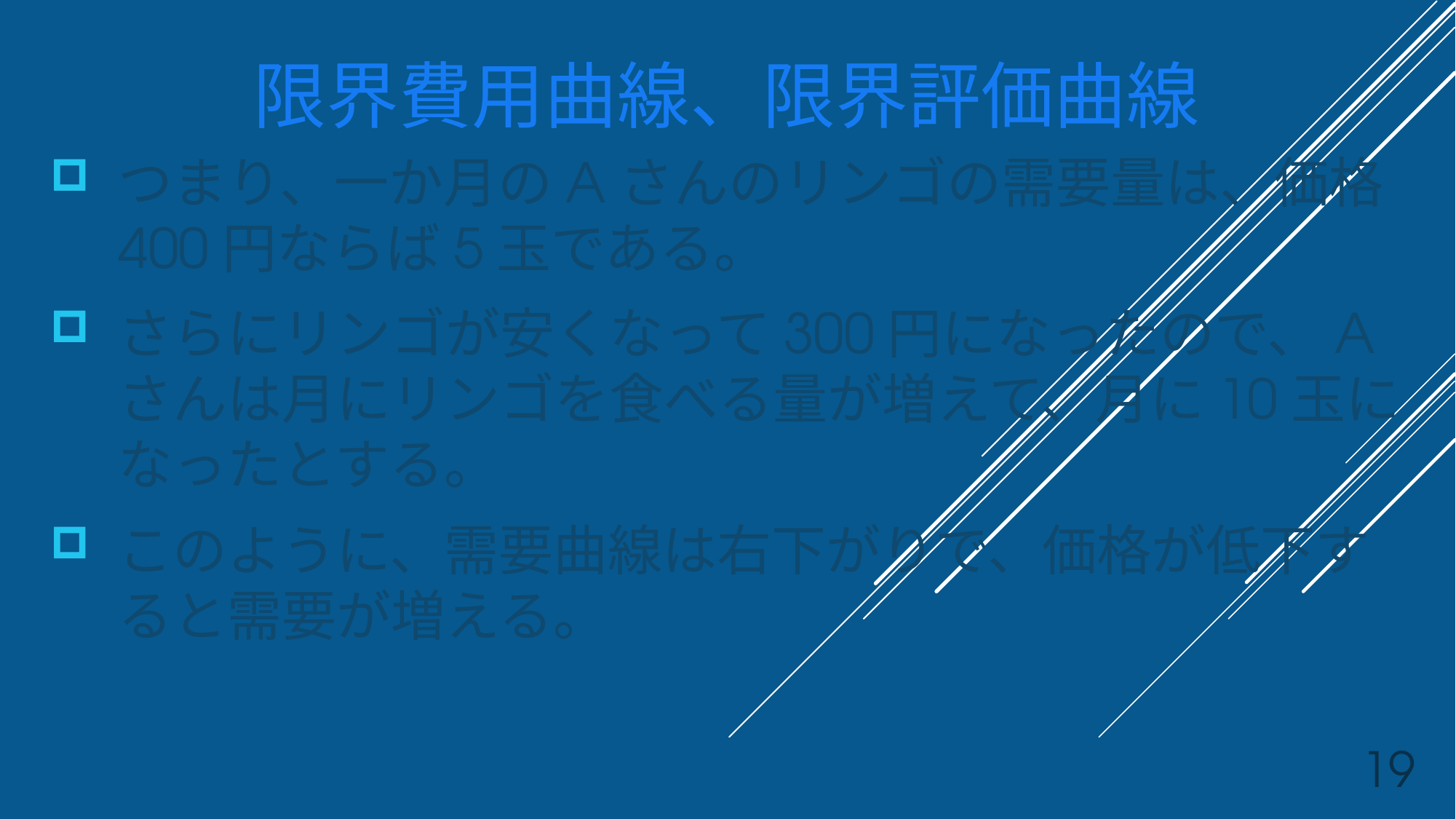

# 限界費用曲線、限界評価曲線
つまり、一か月のAさんのリンゴの需要量は、価格400円ならば5玉である。
さらにリンゴが安くなって300円になったので、Aさんは月にリンゴを食べる量が増えて、月に10玉になったとする。
このように、需要曲線は右下がりで、価格が低下すると需要が増える。
19